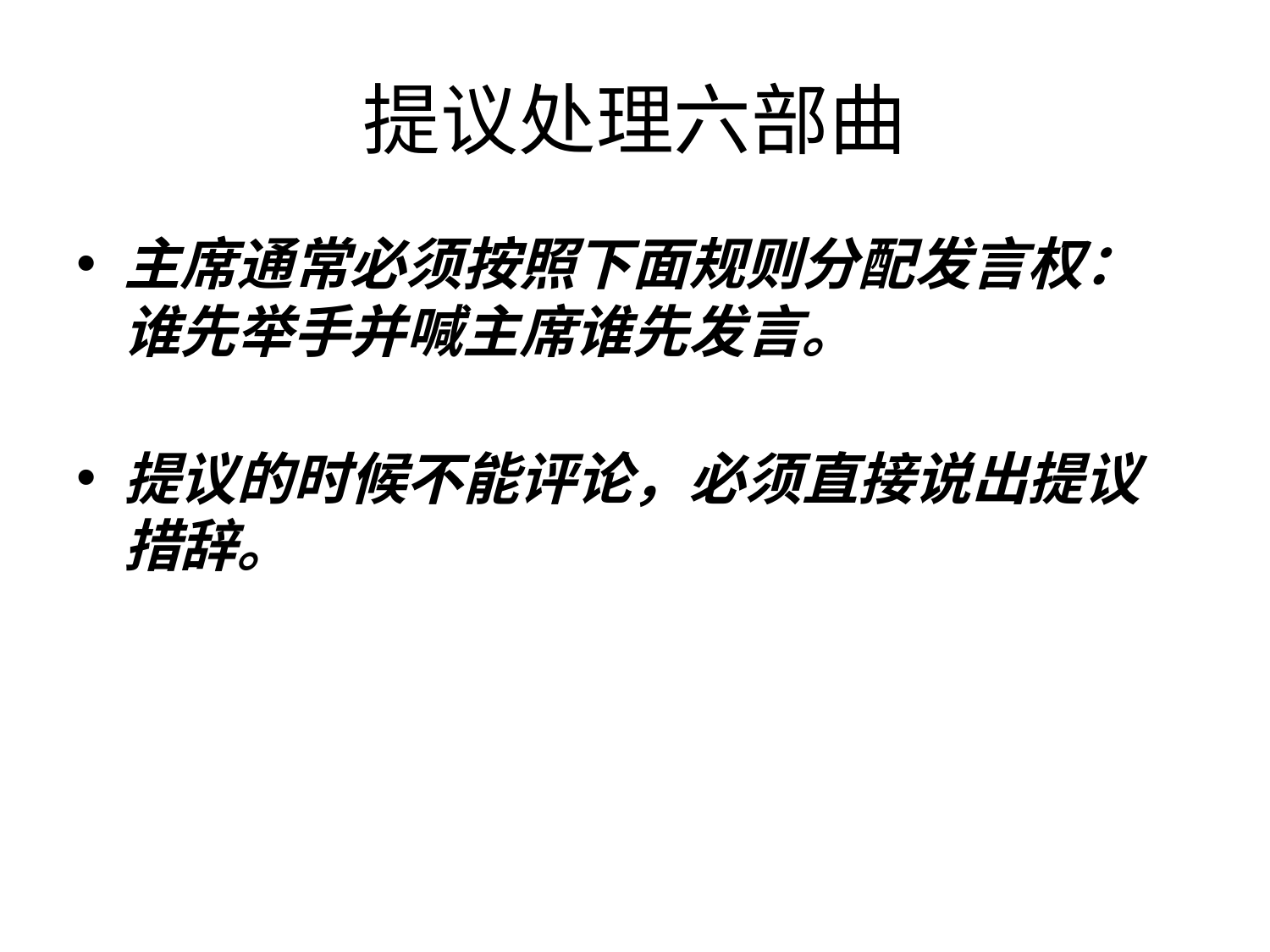

# 提议处理六部曲
主席通常必须按照下面规则分配发言权：谁先举手并喊主席谁先发言。
提议的时候不能评论，必须直接说出提议措辞。